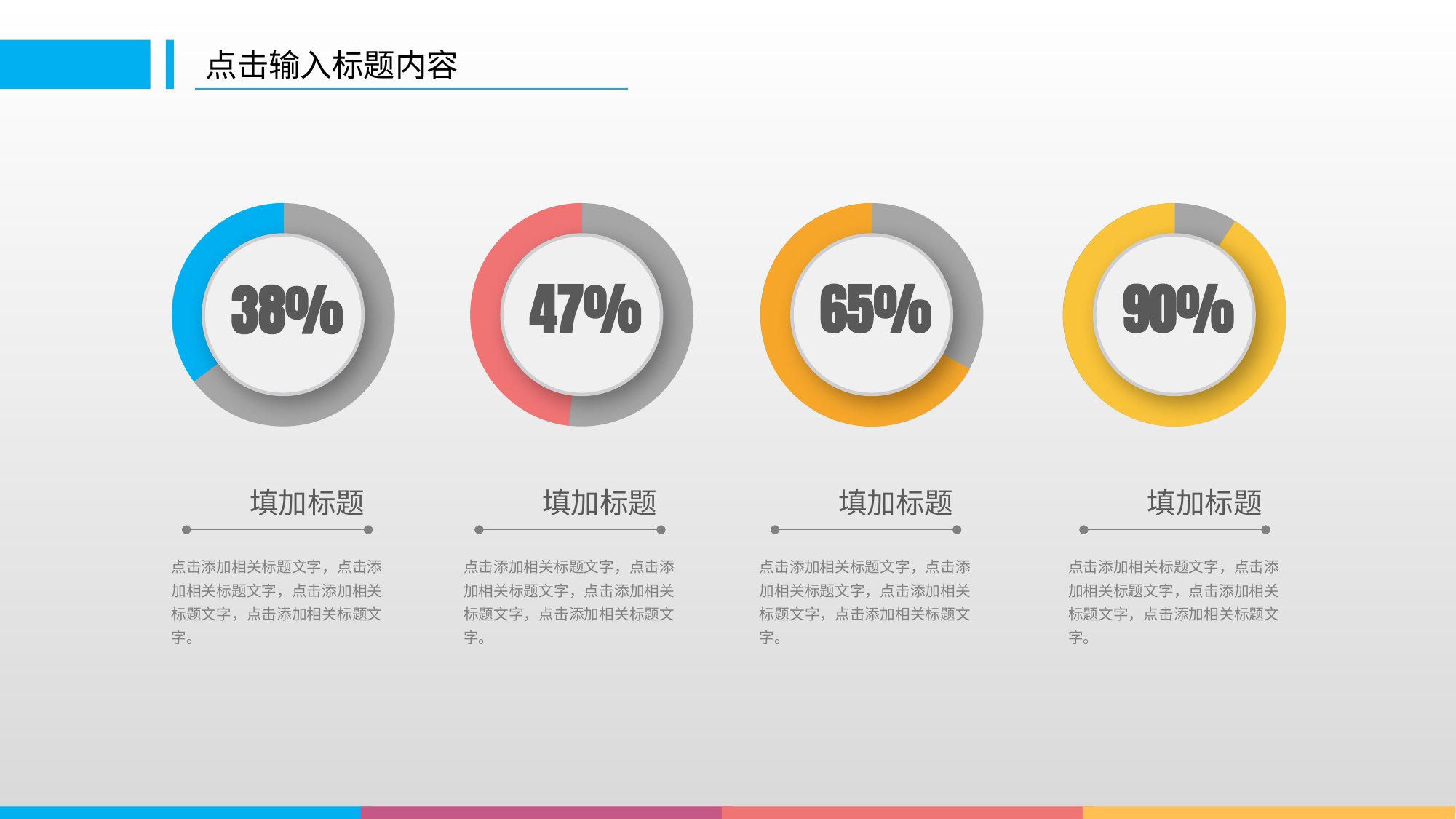

点击输入标题内容
100%

100%

100%

100%

47%
65%
90%
38%
填加标题
填加标题
填加标题
填加标题
点击添加相关标题文字，点击添加相关标题文字，点击添加相关标题文字，点击添加相关标题文字。
点击添加相关标题文字，点击添加相关标题文字，点击添加相关标题文字，点击添加相关标题文字。
点击添加相关标题文字，点击添加相关标题文字，点击添加相关标题文字，点击添加相关标题文字。
点击添加相关标题文字，点击添加相关标题文字，点击添加相关标题文字，点击添加相关标题文字。